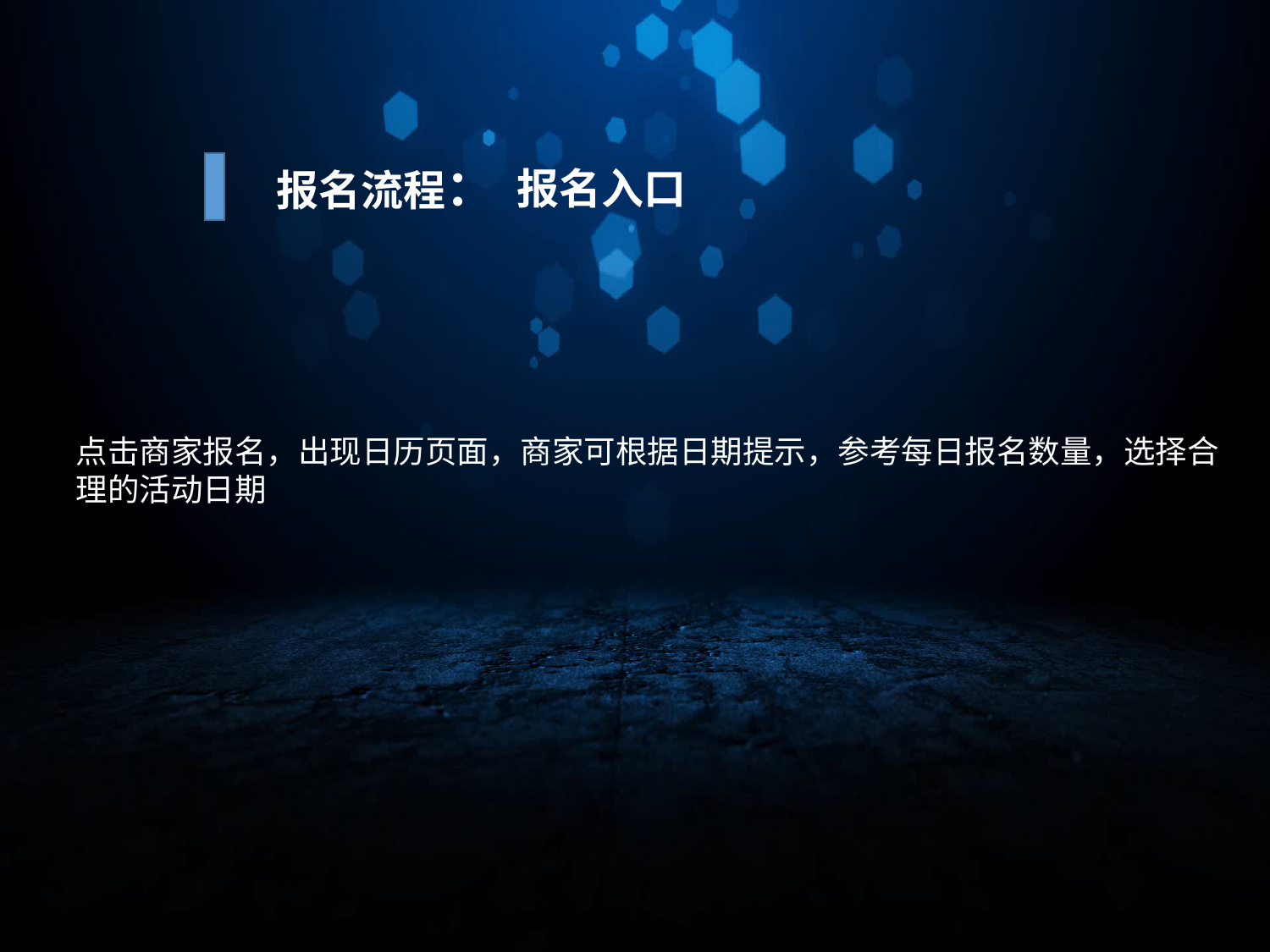

报名流程：

报名入口
点击商家报名，出现日历页面，商家可根据日期提示，参考每日报名数量，选择合理的活动日期